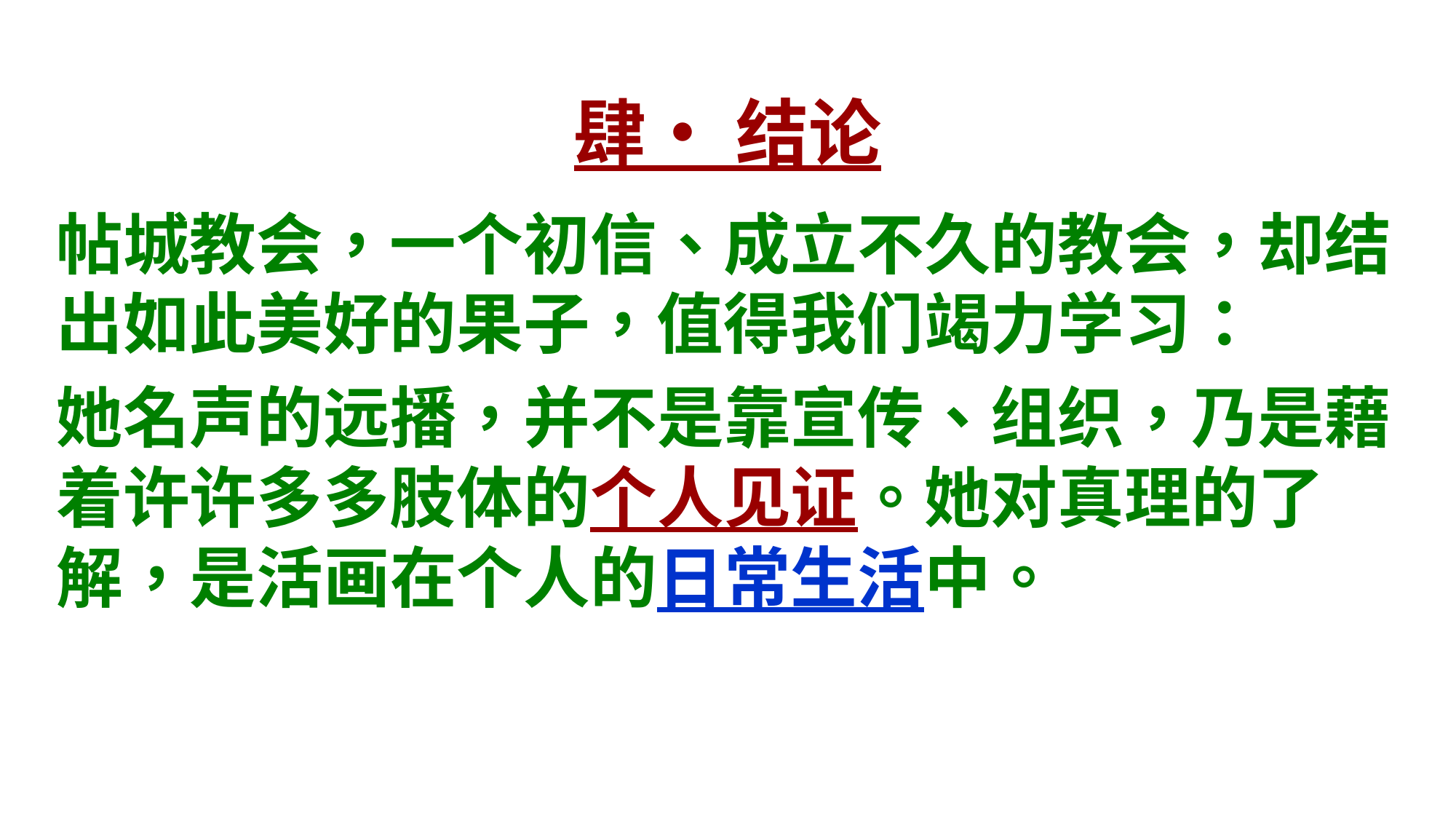

肆‧ 结论
帖城教会，一个初信、成立不久的教会，却结出如此美好的果子，值得我们竭力学习：
她名声的远播，并不是靠宣传、组织，乃是藉着许许多多肢体的个人见证。她对真理的了解，是活画在个人的日常生活中。